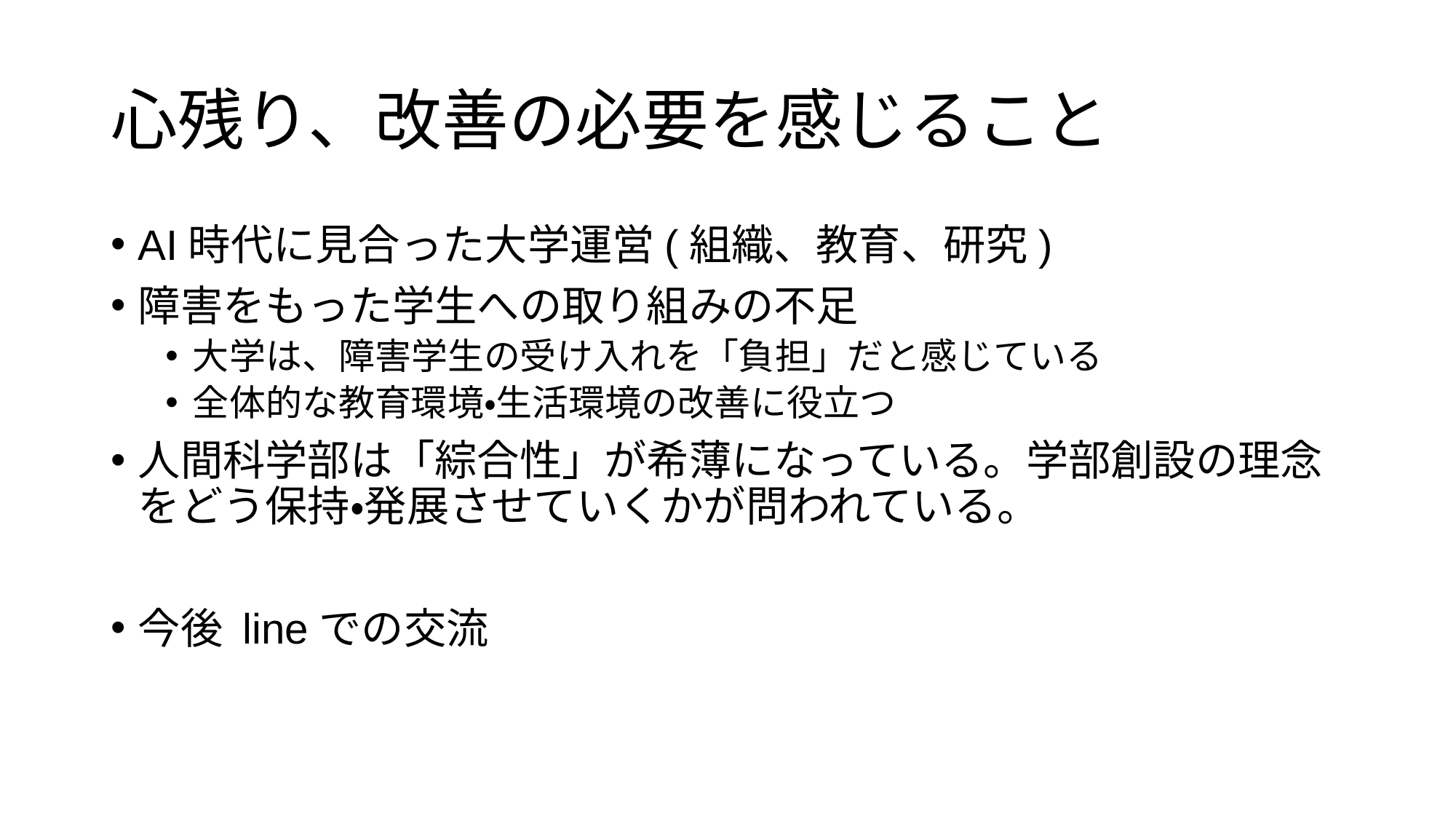

# 心残り、改善の必要を感じること
AI時代に見合った大学運営(組織、教育、研究)
障害をもった学生への取り組みの不足
大学は、障害学生の受け入れを「負担」だと感じている
全体的な教育環境・生活環境の改善に役立つ
人間科学部は「綜合性」が希薄になっている。学部創設の理念をどう保持・発展させていくかが問われている。

今後 lineでの交流